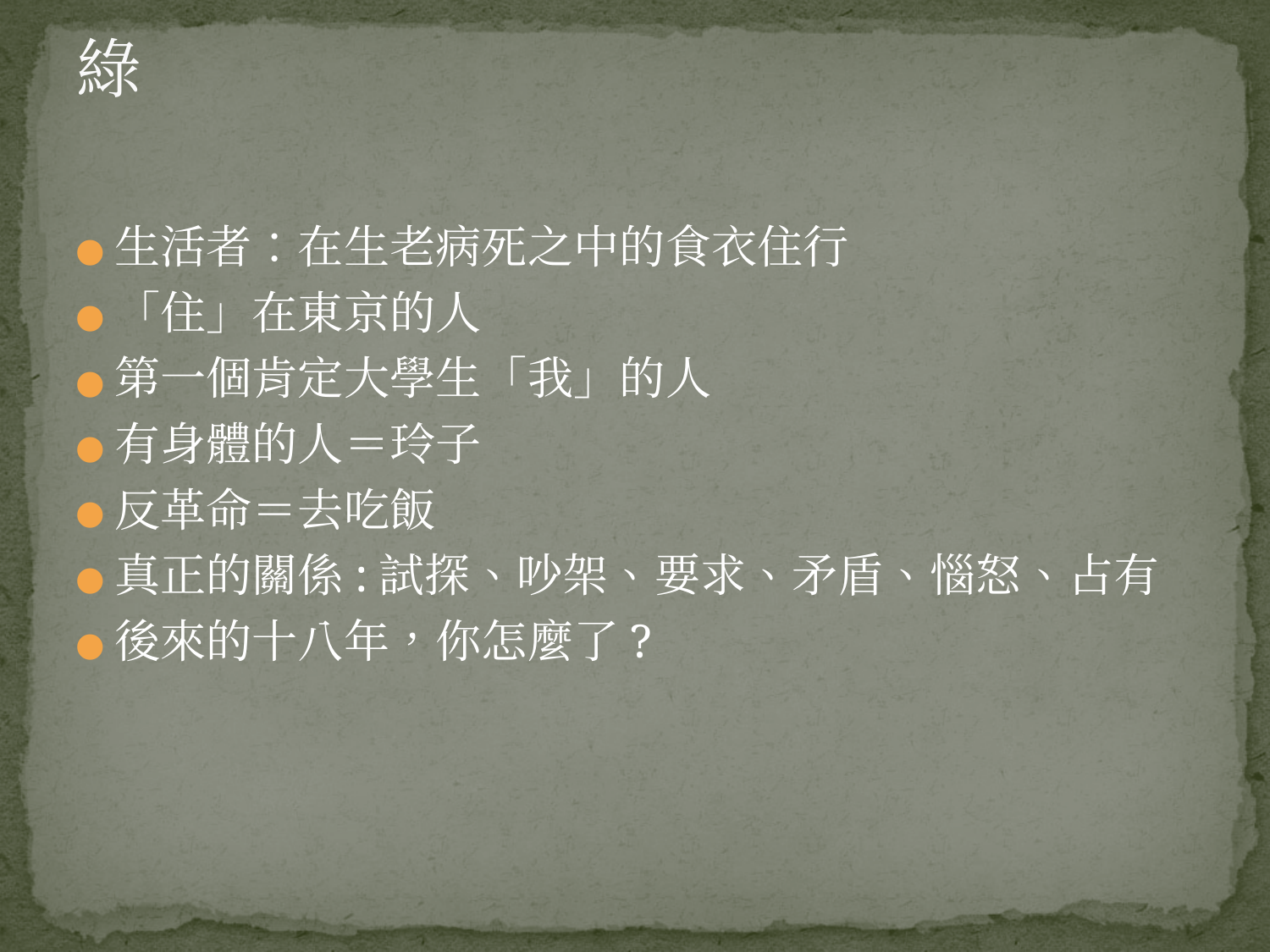

# 綠
生活者：在生老病死之中的食衣住行
「住」在東京的人
第一個肯定大學生「我」的人
有身體的人＝玲子
反革命＝去吃飯
真正的關係:試探、吵架、要求、矛盾、惱怒、占有
後來的十八年，你怎麼了?